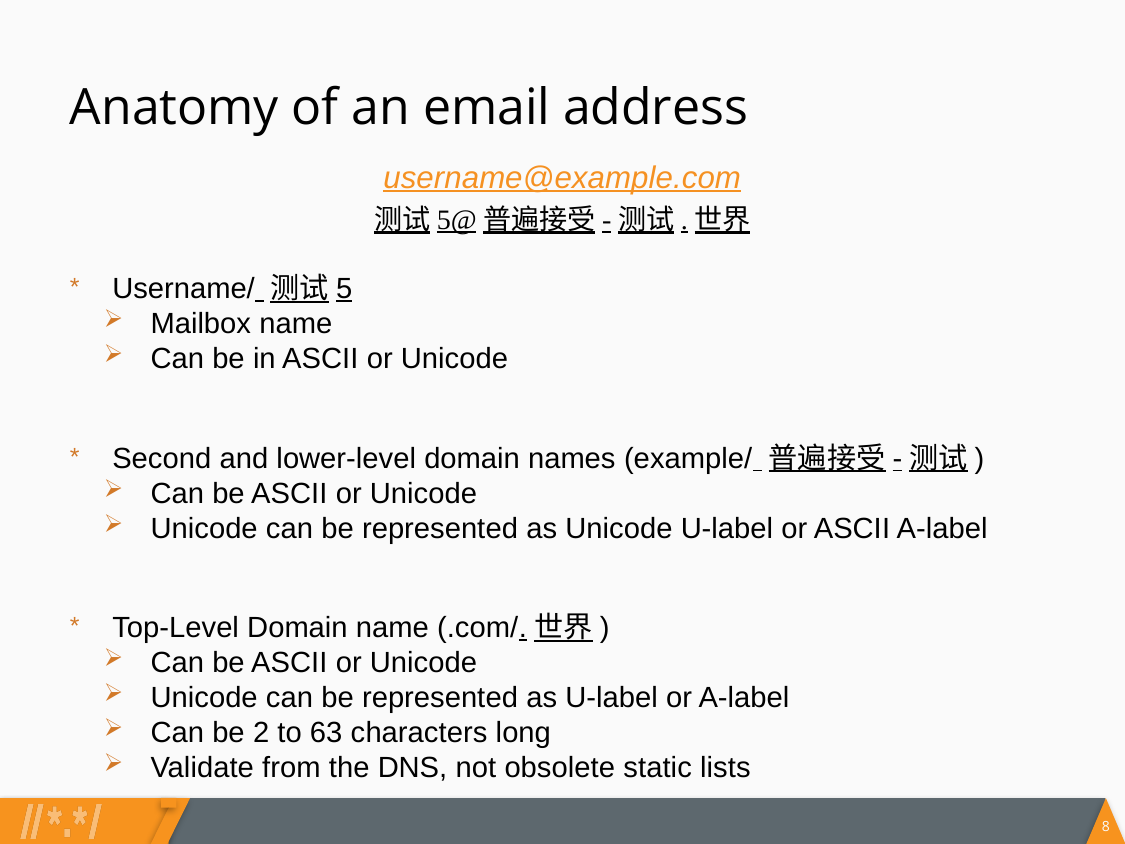

# Anatomy of an email address
username@example.com
测试5@普遍接受-测试.世界
Username/ 测试5
Mailbox name
Can be in ASCII or Unicode

Second and lower-level domain names (example/ 普遍接受-测试)
Can be ASCII or Unicode
Unicode can be represented as Unicode U-label or ASCII A-label

Top-Level Domain name (.com/.世界)
Can be ASCII or Unicode
Unicode can be represented as U-label or A-label
Can be 2 to 63 characters long
Validate from the DNS, not obsolete static lists